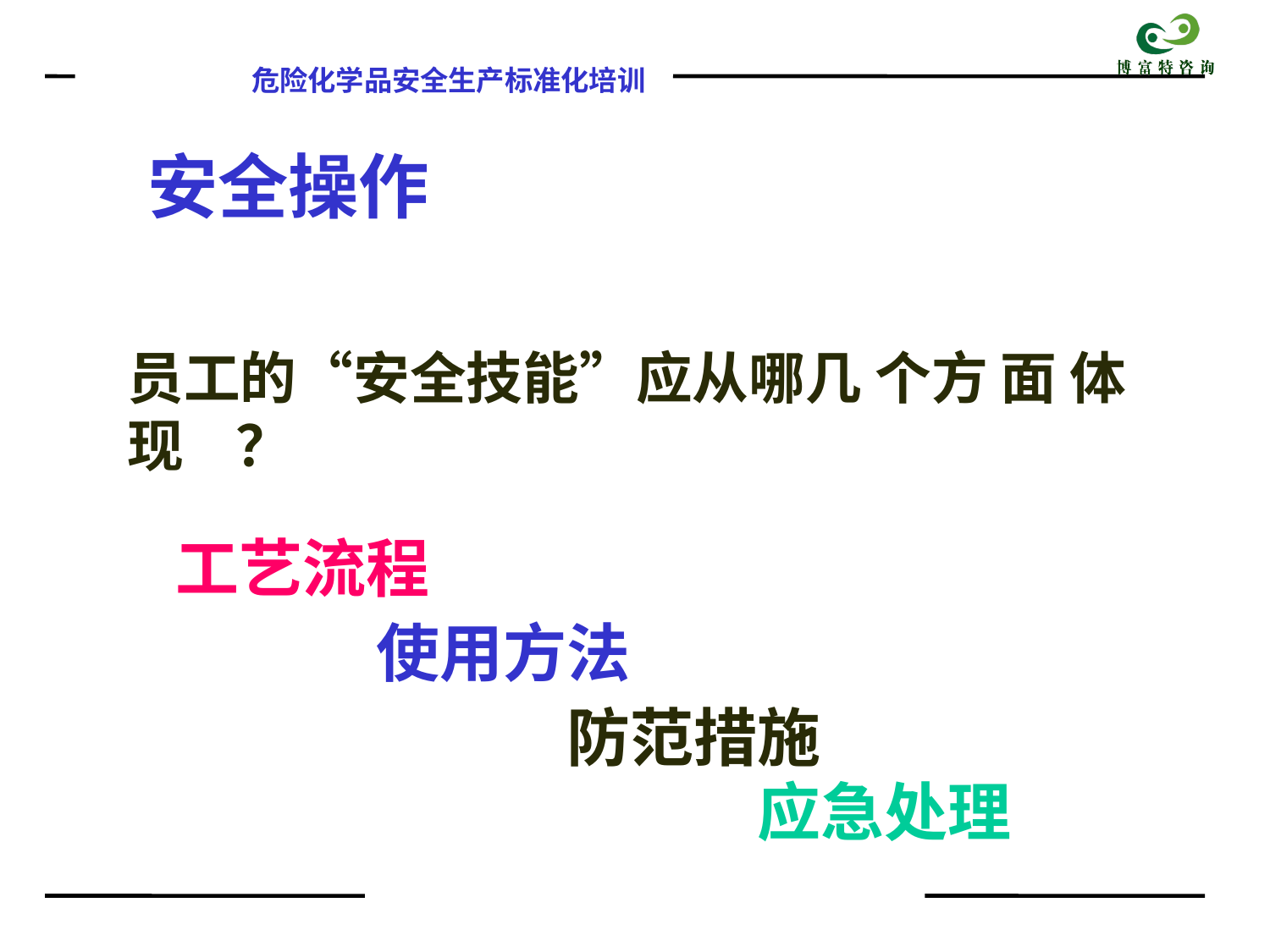

安全操作
员工的“安全技能”应从哪几 个方 面 体现    ？
工艺流程
使用方法
防范措施
应急处理